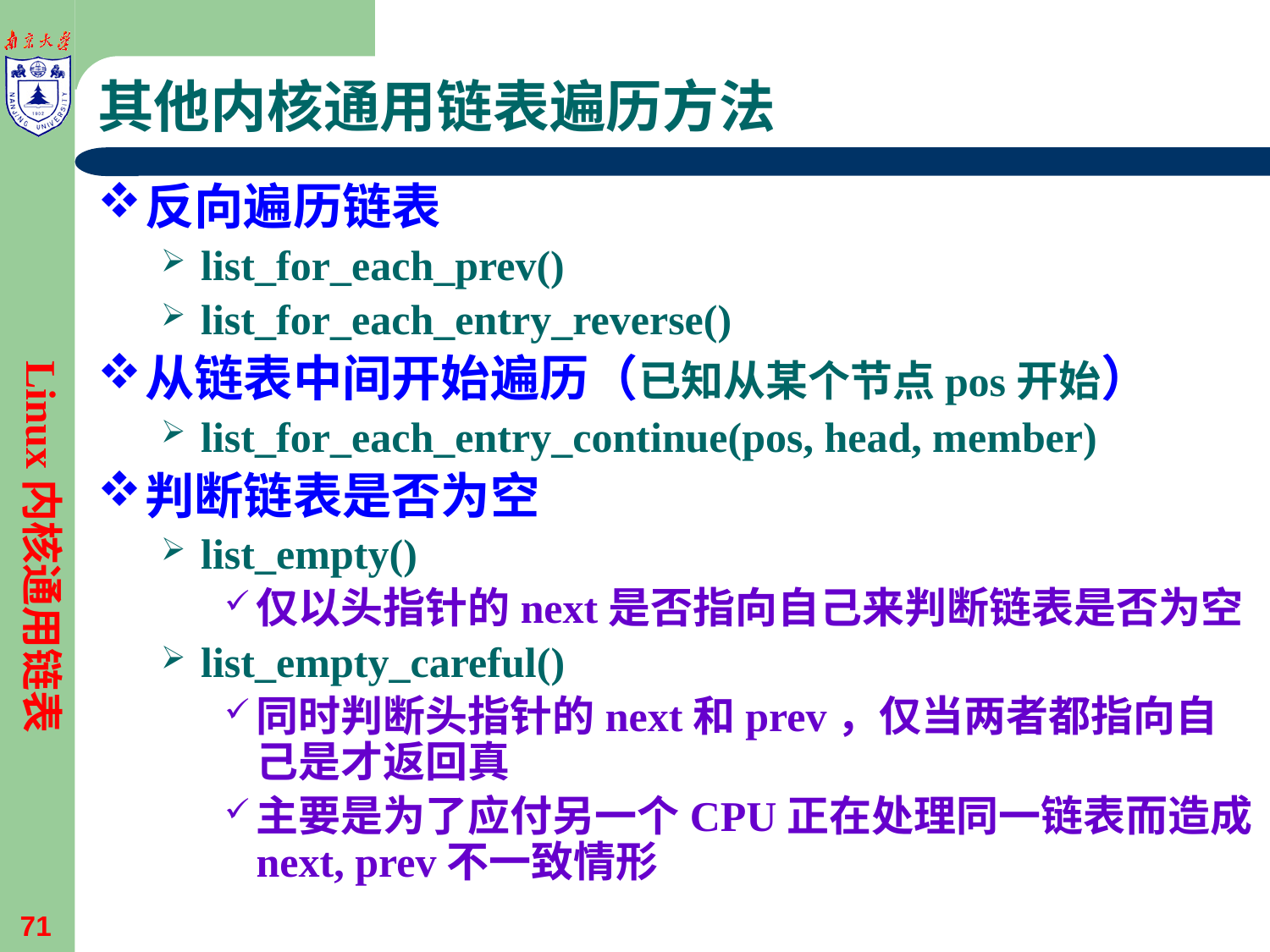

# 其他内核通用链表遍历方法
反向遍历链表
list_for_each_prev()
list_for_each_entry_reverse()
从链表中间开始遍历（已知从某个节点pos开始）
list_for_each_entry_continue(pos, head, member)
判断链表是否为空
list_empty()
仅以头指针的next是否指向自己来判断链表是否为空
list_empty_careful()
同时判断头指针的next和prev，仅当两者都指向自己是才返回真
主要是为了应付另一个CPU正在处理同一链表而造成next, prev不一致情形
Linux内核通用链表
71